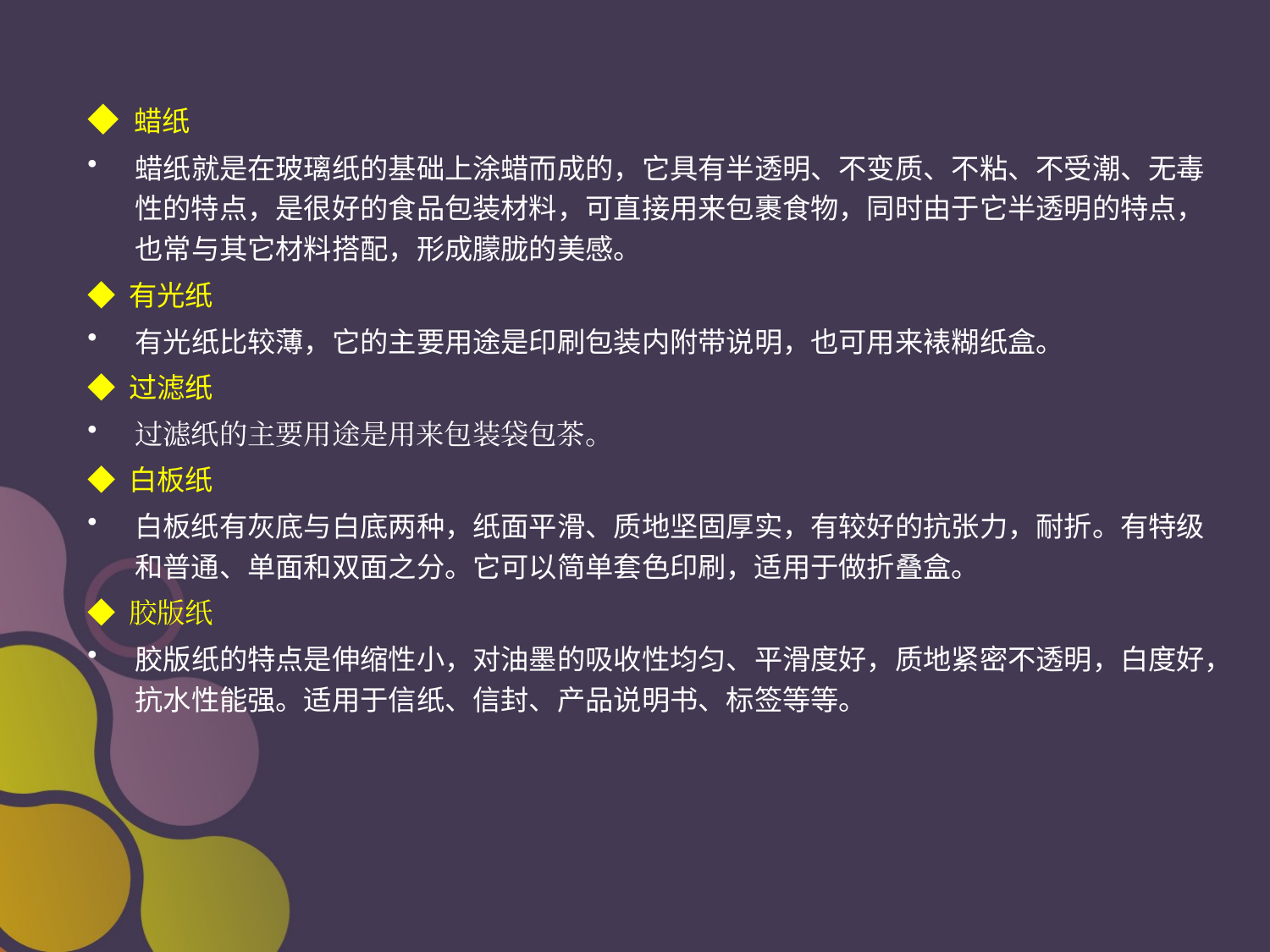

◆ 蜡纸
蜡纸就是在玻璃纸的基础上涂蜡而成的，它具有半透明、不变质、不粘、不受潮、无毒性的特点，是很好的食品包装材料，可直接用来包裹食物，同时由于它半透明的特点，也常与其它材料搭配，形成朦胧的美感。
◆ 有光纸
有光纸比较薄，它的主要用途是印刷包装内附带说明，也可用来裱糊纸盒。
◆ 过滤纸
过滤纸的主要用途是用来包装袋包茶。
◆ 白板纸
白板纸有灰底与白底两种，纸面平滑、质地坚固厚实，有较好的抗张力，耐折。有特级和普通、单面和双面之分。它可以简单套色印刷，适用于做折叠盒。
◆ 胶版纸
胶版纸的特点是伸缩性小，对油墨的吸收性均匀、平滑度好，质地紧密不透明，白度好，抗水性能强。适用于信纸、信封、产品说明书、标签等等。